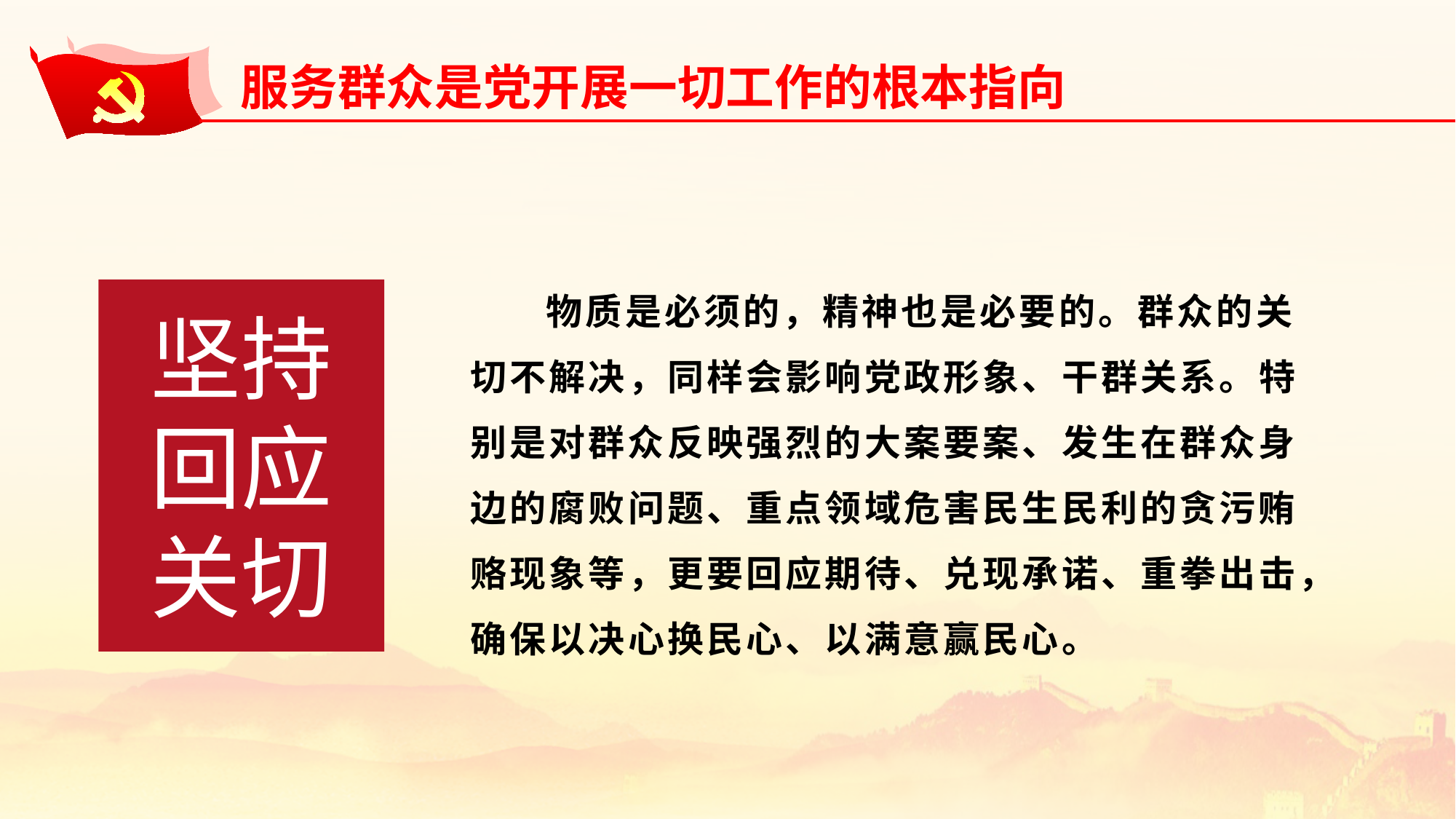

服务群众是党开展一切工作的根本指向
物质是必须的，精神也是必要的。群众的关切不解决，同样会影响党政形象、干群关系。特别是对群众反映强烈的大案要案、发生在群众身边的腐败问题、重点领域危害民生民利的贪污贿赂现象等，更要回应期待、兑现承诺、重拳出击，确保以决心换民心、以满意赢民心。
坚持回应关切
延时符（正式讲课时请删除）